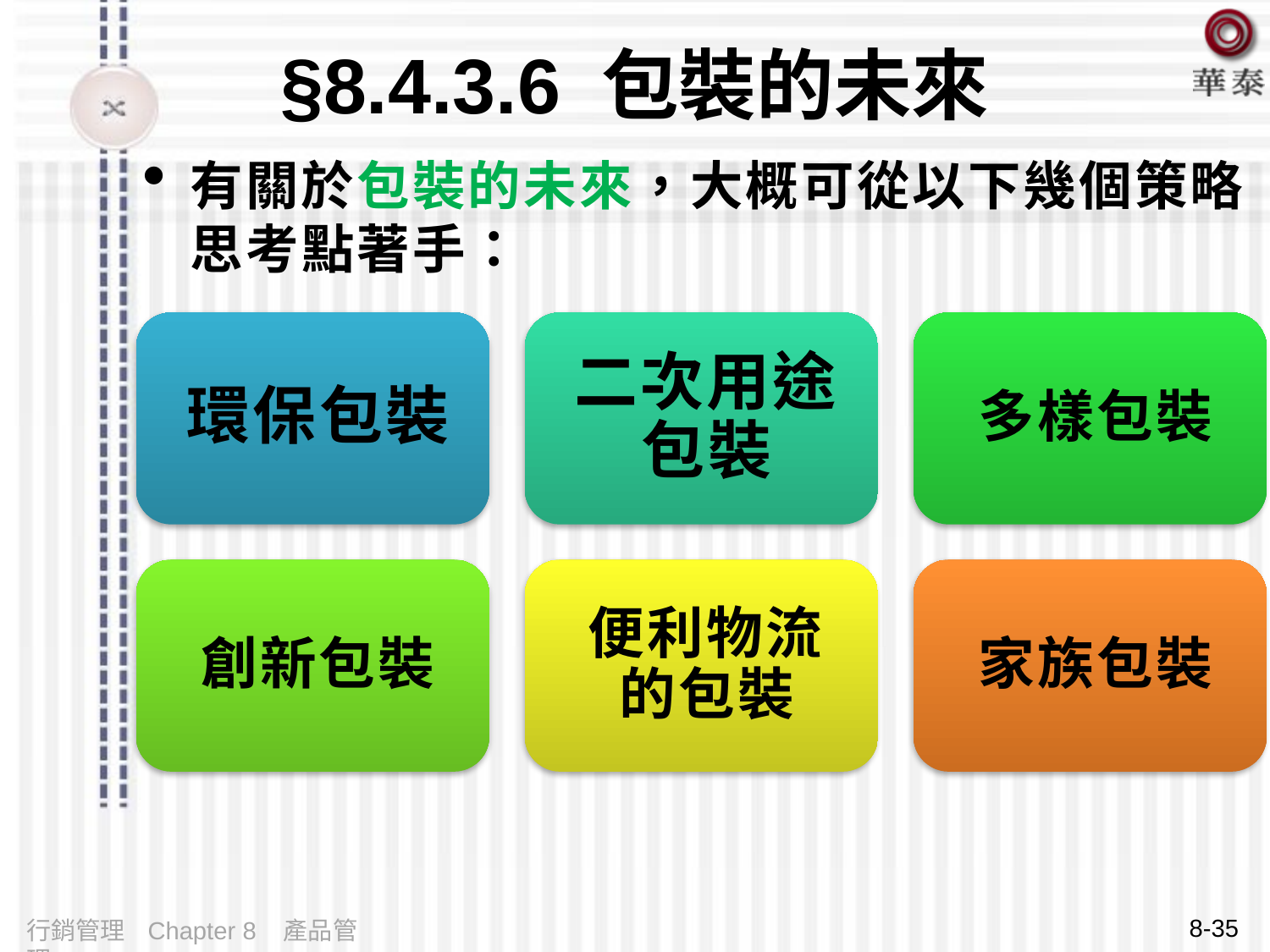

# §8.4.3.6 包裝的未來
有關於包裝的未來，大概可從以下幾個策略思考點著手：
環保包裝
二次用途包裝
多樣包裝
創新包裝
便利物流的包裝
家族包裝
8-35
行銷管理   Chapter 8   產品管理